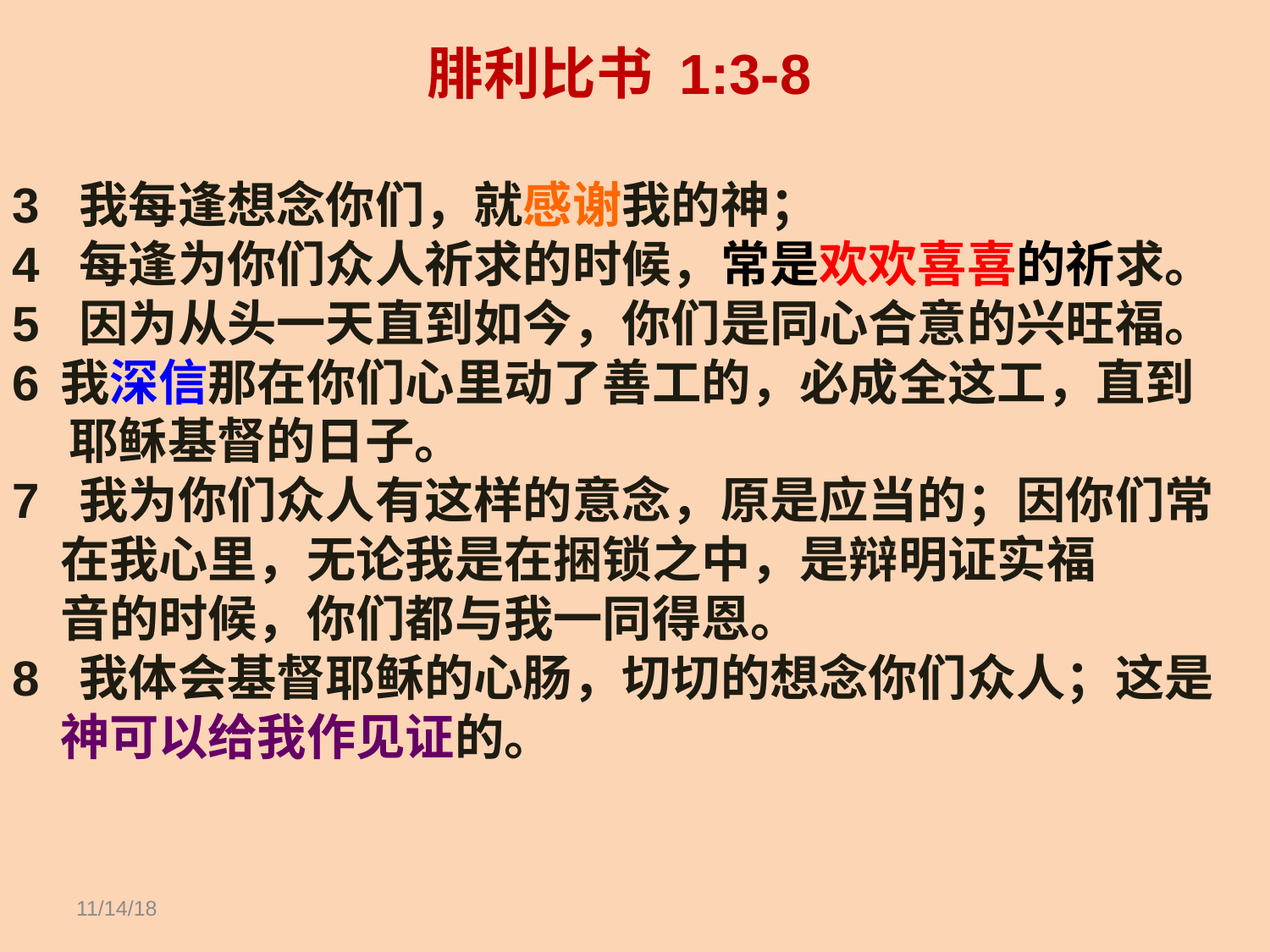

腓利比书 1:3-8

3  我每逢想念你们，就感谢我的神；
4  每逢为你们众人祈求的时候，常是欢欢喜喜的祈求。
5  因为从头一天直到如今，你们是同心合意的兴旺福。
我深信那在你们心里动了善工的，必成全这工，直到
    耶稣基督的日子。
7  我为你们众人有这样的意念，原是应当的；因你们常在我心里，无论我是在捆锁之中，是辩明证实福	音的时候，你们都与我一同得恩。
8  我体会基督耶稣的心肠，切切的想念你们众人；这是神可以给我作见证的。
11/14/18